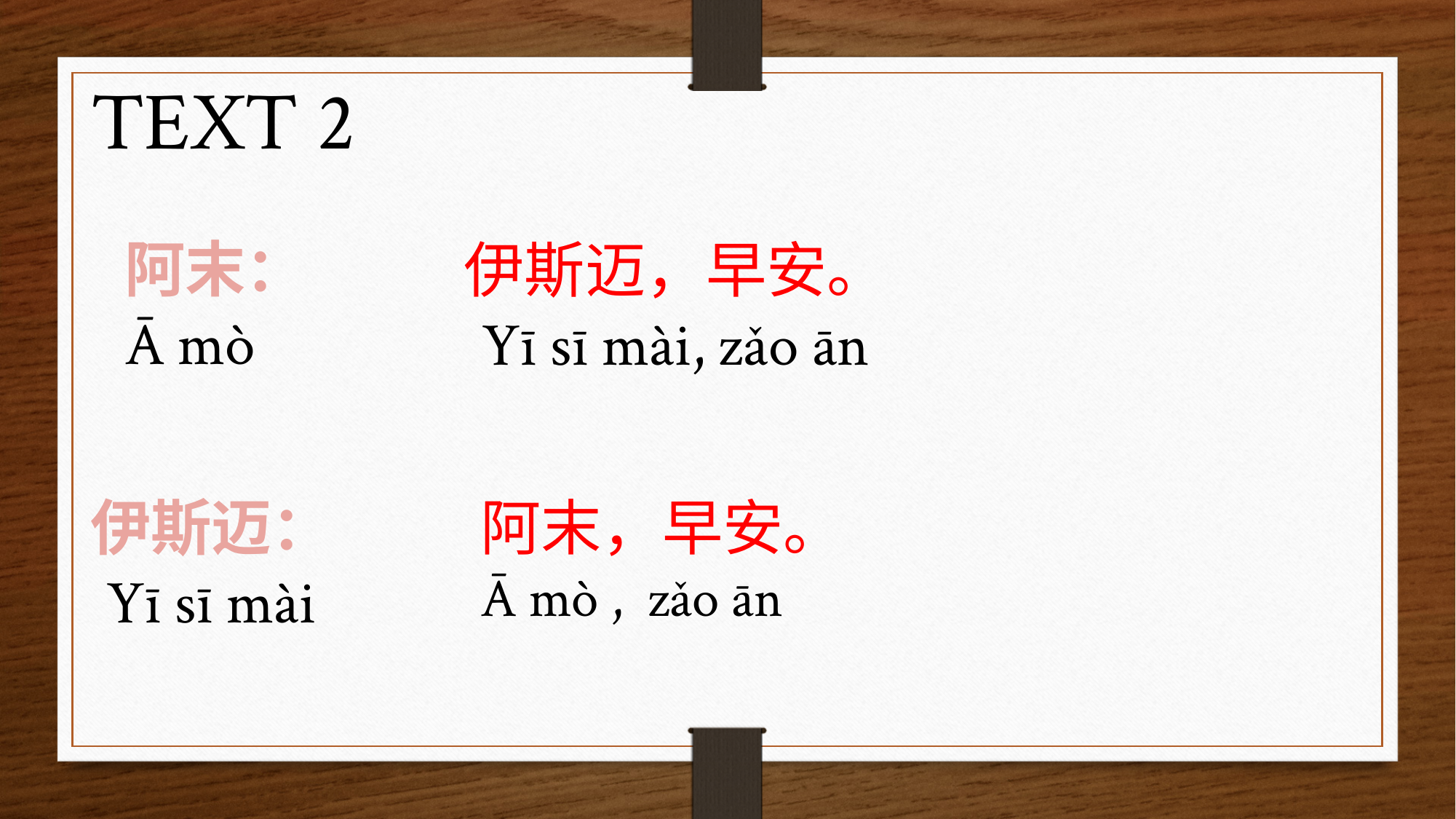

TEXT 2
阿末：
Ā mò
伊斯迈，早安。
Yī sī mài, zǎo ān
伊斯迈：
Yī sī mài
阿末，早安。
Ā mò ,  zǎo ān